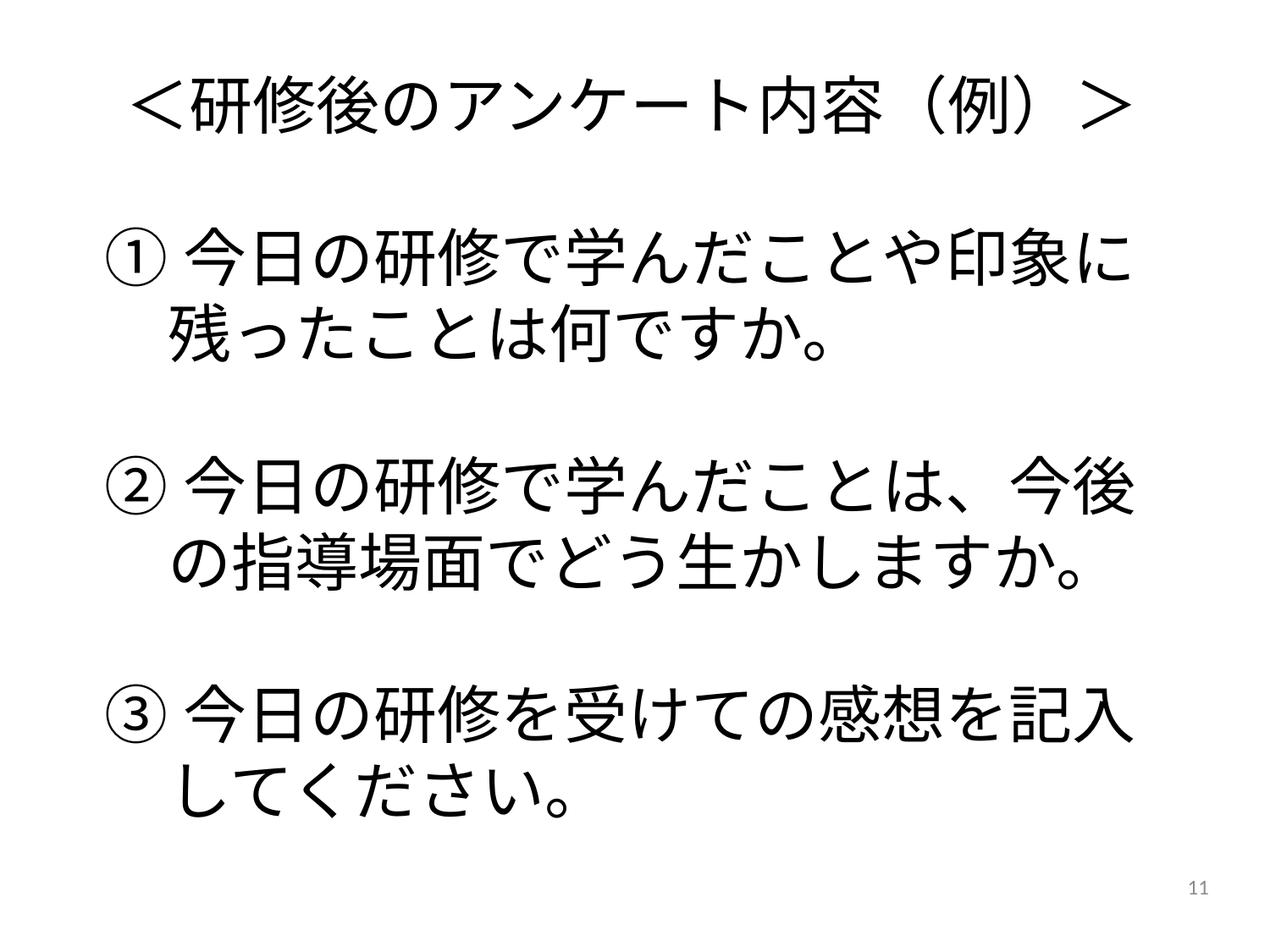

＜研修後のアンケート内容（例）＞

①今日の研修で学んだことや印象に
　残ったことは何ですか。

②今日の研修で学んだことは、今後
　の指導場面でどう生かしますか。

③今日の研修を受けての感想を記入
　してください。
11